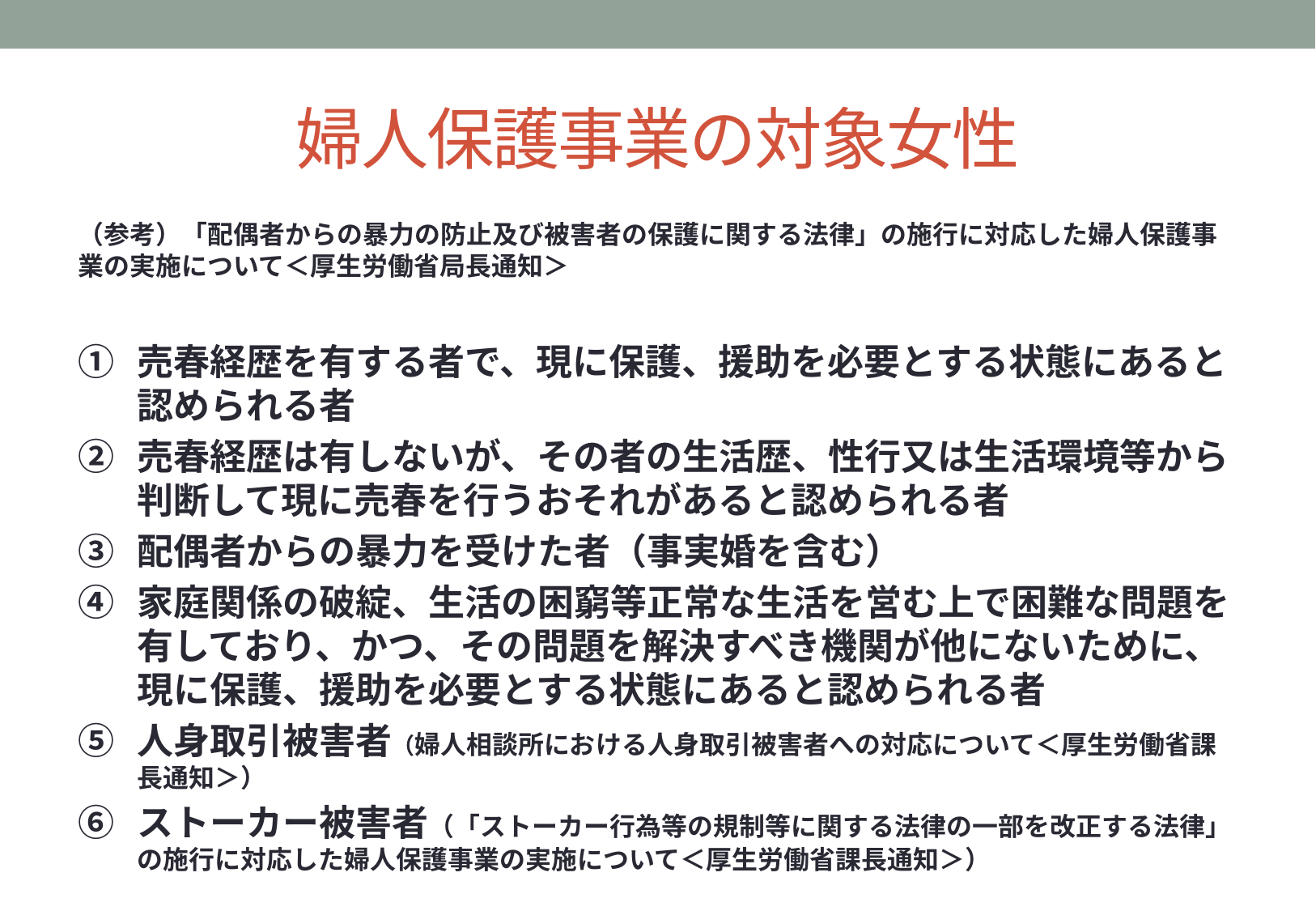

# 婦人保護事業の対象女性
（参考）「配偶者からの暴力の防止及び被害者の保護に関する法律」の施行に対応した婦人保護事業の実施について＜厚生労働省局長通知＞

売春経歴を有する者で、現に保護、援助を必要とする状態にあると認められる者
売春経歴は有しないが、その者の生活歴、性行又は生活環境等から判断して現に売春を行うおそれがあると認められる者
配偶者からの暴力を受けた者（事実婚を含む）
家庭関係の破綻、生活の困窮等正常な生活を営む上で困難な問題を有しており、かつ、その問題を解決すべき機関が他にないために、現に保護、援助を必要とする状態にあると認められる者
人身取引被害者（婦人相談所における人身取引被害者への対応について＜厚生労働省課長通知＞）
ストーカー被害者（「ストーカー行為等の規制等に関する法律の一部を改正する法律」の施行に対応した婦人保護事業の実施について＜厚生労働省課長通知＞）